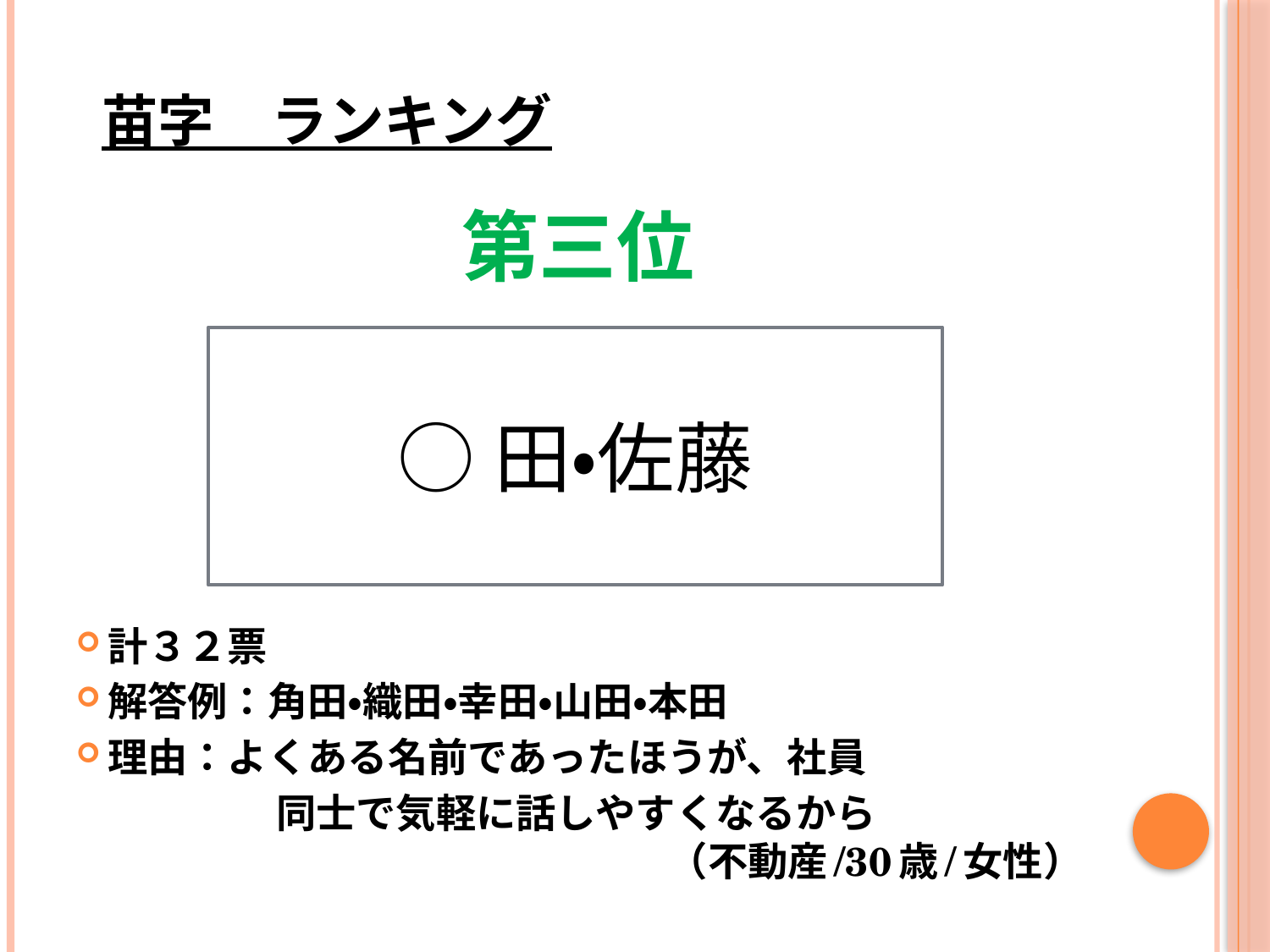

苗字　ランキング
# 第三位
○田・佐藤
計３２票
解答例：角田・織田・幸田・山田・本田
理由：よくある名前であったほうが、社員
　　　　　同士で気軽に話しやすくなるから
　　　　　　　　　　　　　　（不動産/30歳/女性）